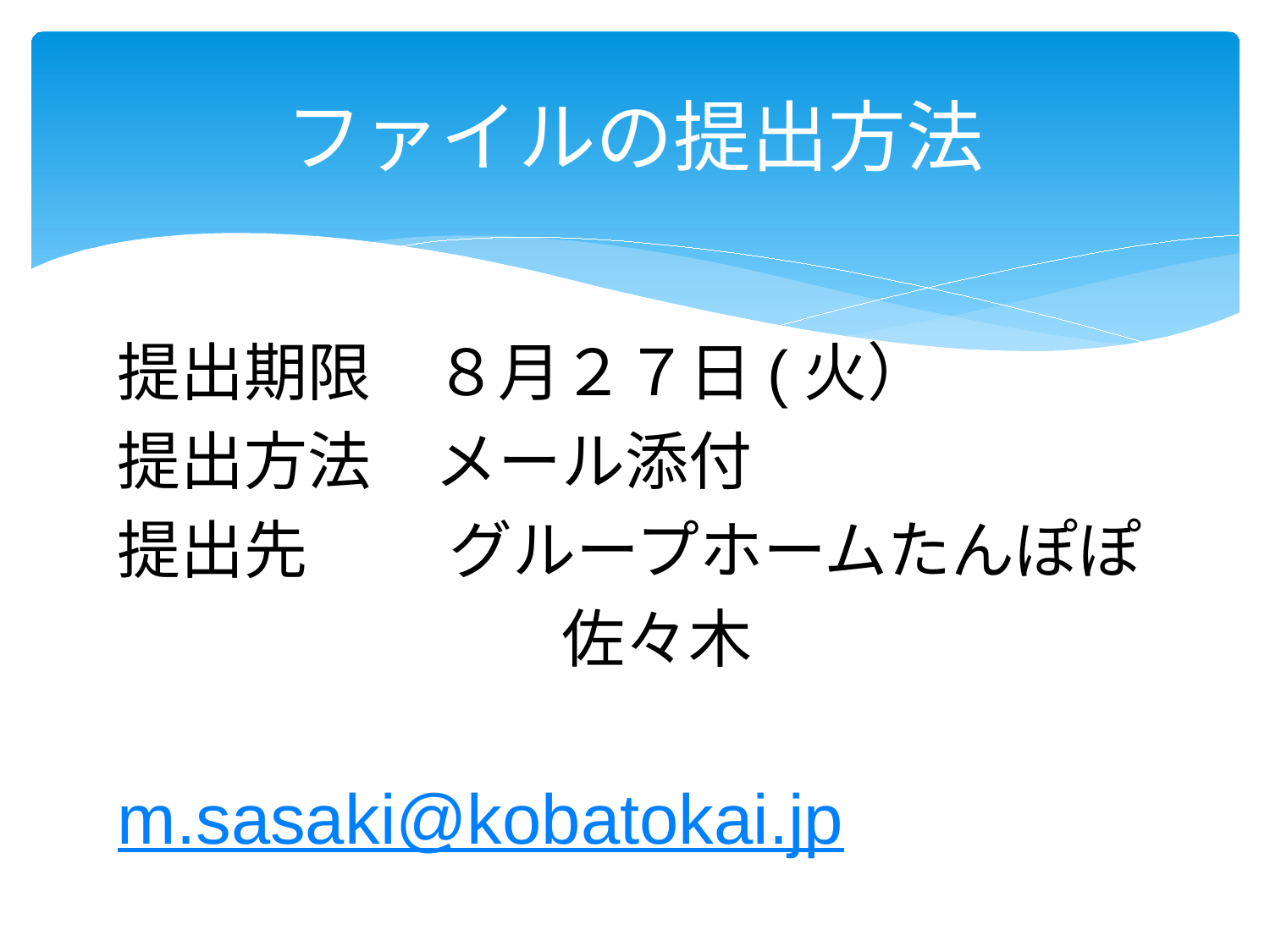

# ファイルの提出方法
提出期限　８月２７日(火）
提出方法　メール添付
提出先　　 グループホームたんぽぽ
　　　　　　　佐々木
　　　　　　　m.sasaki@kobatokai.jp